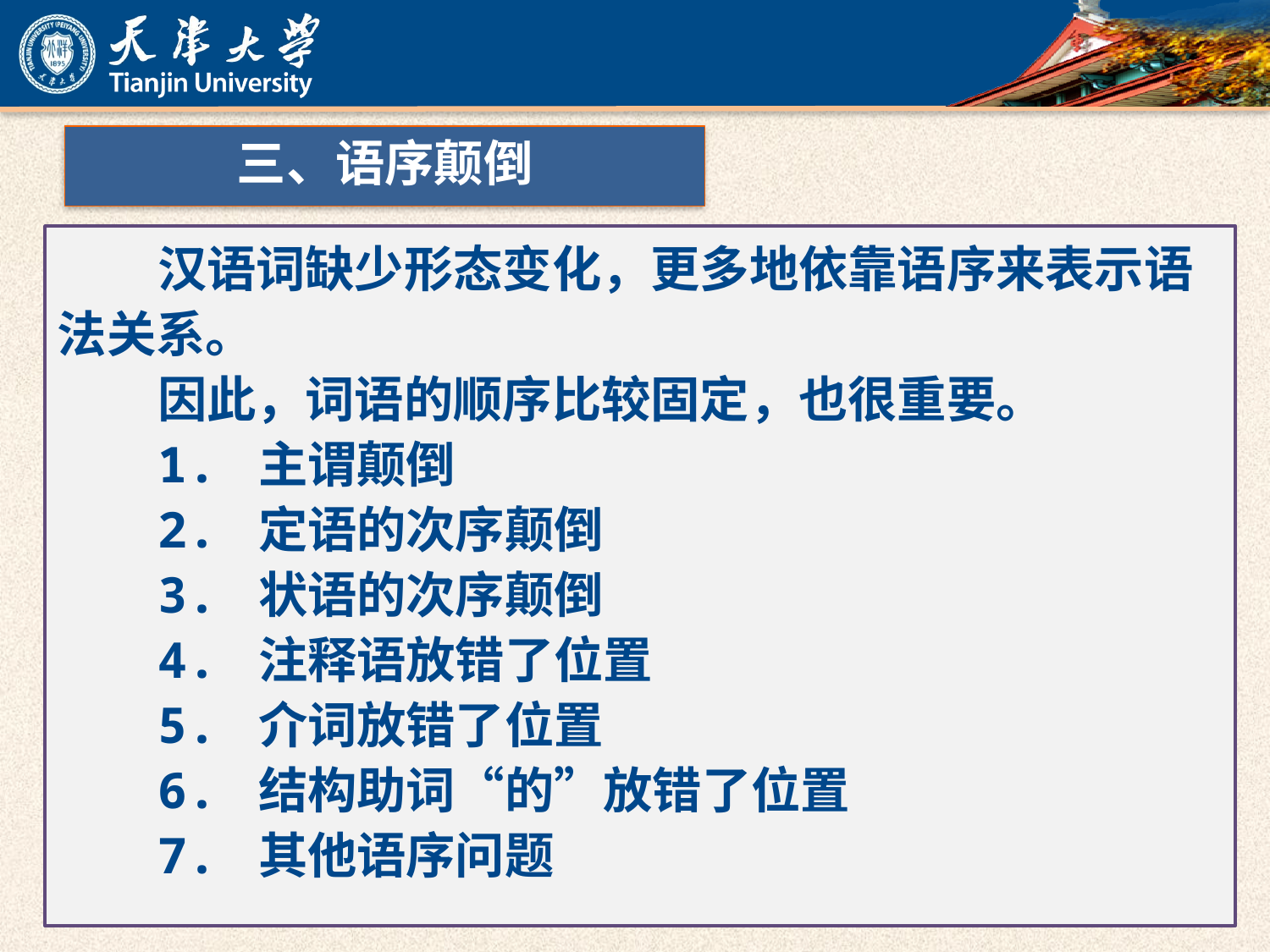

三、语序颠倒
汉语词缺少形态变化，更多地依靠语序来表示语法关系。
因此，词语的顺序比较固定，也很重要。
1. 主谓颠倒
2. 定语的次序颠倒
3. 状语的次序颠倒
4. 注释语放错了位置
5. 介词放错了位置
6. 结构助词“的”放错了位置
7. 其他语序问题